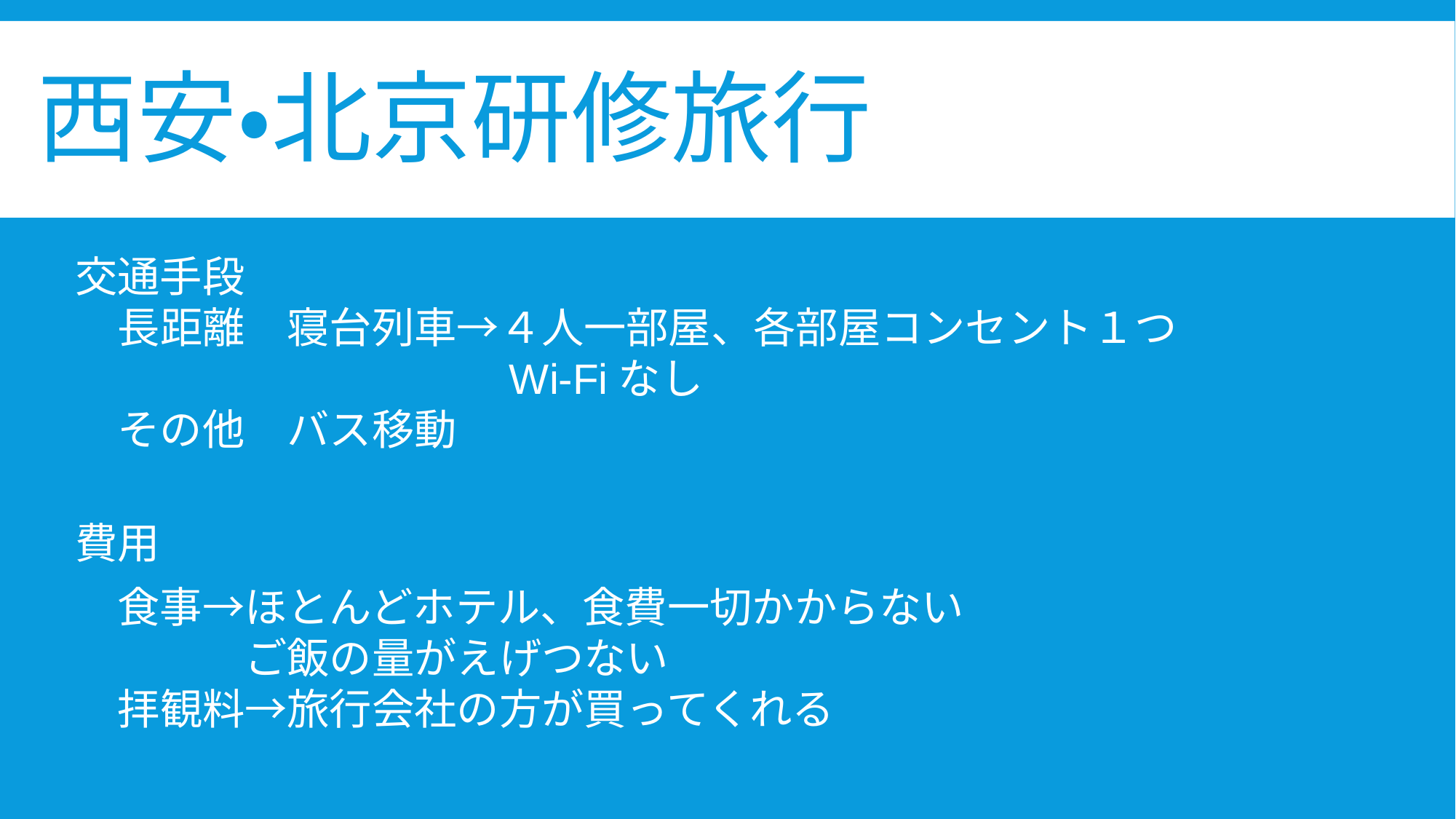

# 西安・北京研修旅行
交通手段
　長距離　寝台列車→４人一部屋、各部屋コンセント１つ
　　　　　　　　　　Wi-Fiなし
　その他　バス移動

費用

　食事→ほとんどホテル、食費一切かからない
　　　　ご飯の量がえげつない
　拝観料→旅行会社の方が買ってくれる